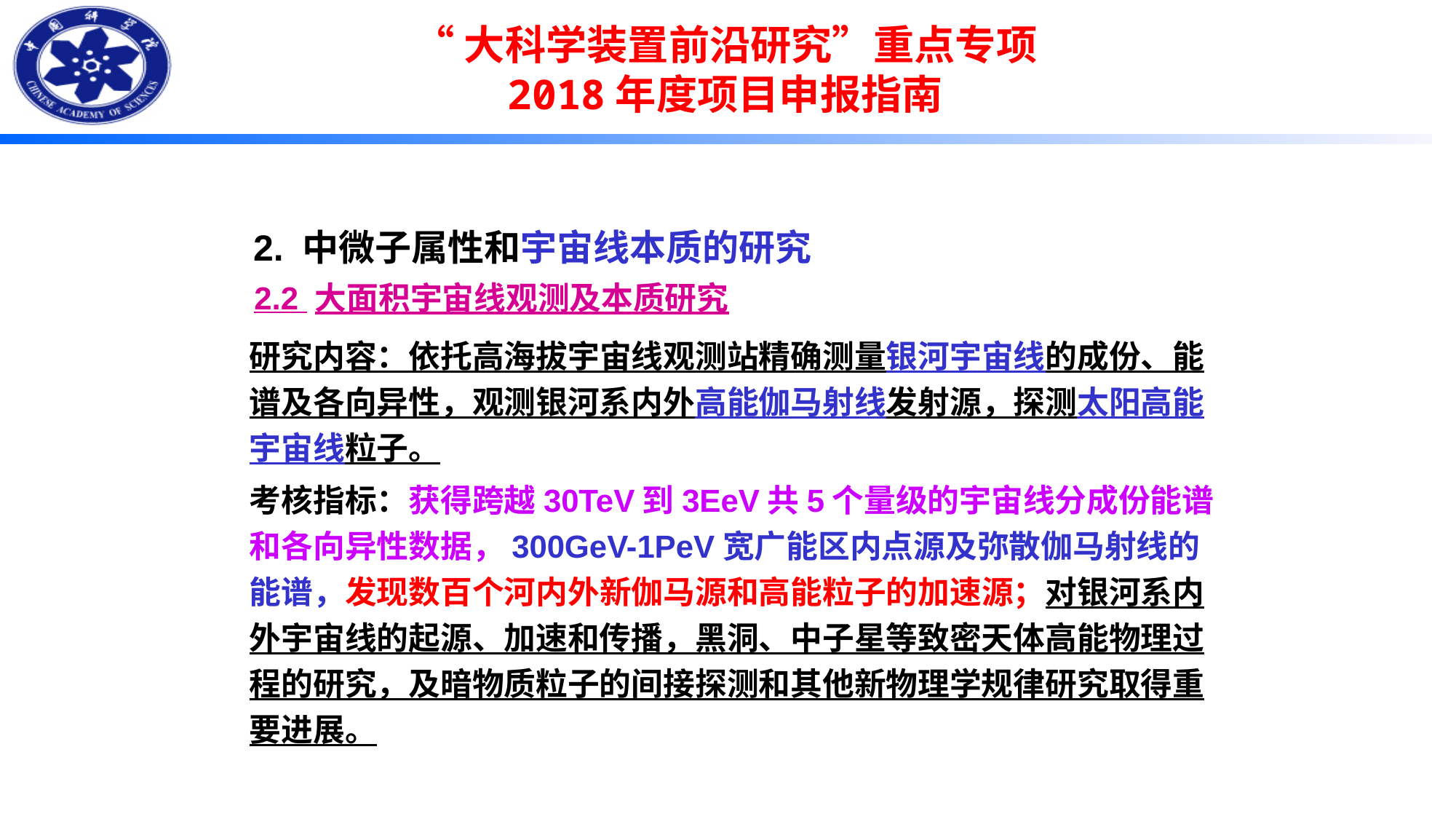

“大科学装置前沿研究”重点专项
2018年度项目申报指南
2. 中微子属性和宇宙线本质的研究
2.2 大面积宇宙线观测及本质研究
研究内容：依托高海拔宇宙线观测站精确测量银河宇宙线的成份、能谱及各向异性，观测银河系内外高能伽马射线发射源，探测太阳高能宇宙线粒子。
考核指标：获得跨越30TeV到3EeV共5个量级的宇宙线分成份能谱和各向异性数据，300GeV-1PeV宽广能区内点源及弥散伽马射线的能谱，发现数百个河内外新伽马源和高能粒子的加速源；对银河系内外宇宙线的起源、加速和传播，黑洞、中子星等致密天体高能物理过程的研究，及暗物质粒子的间接探测和其他新物理学规律研究取得重要进展。